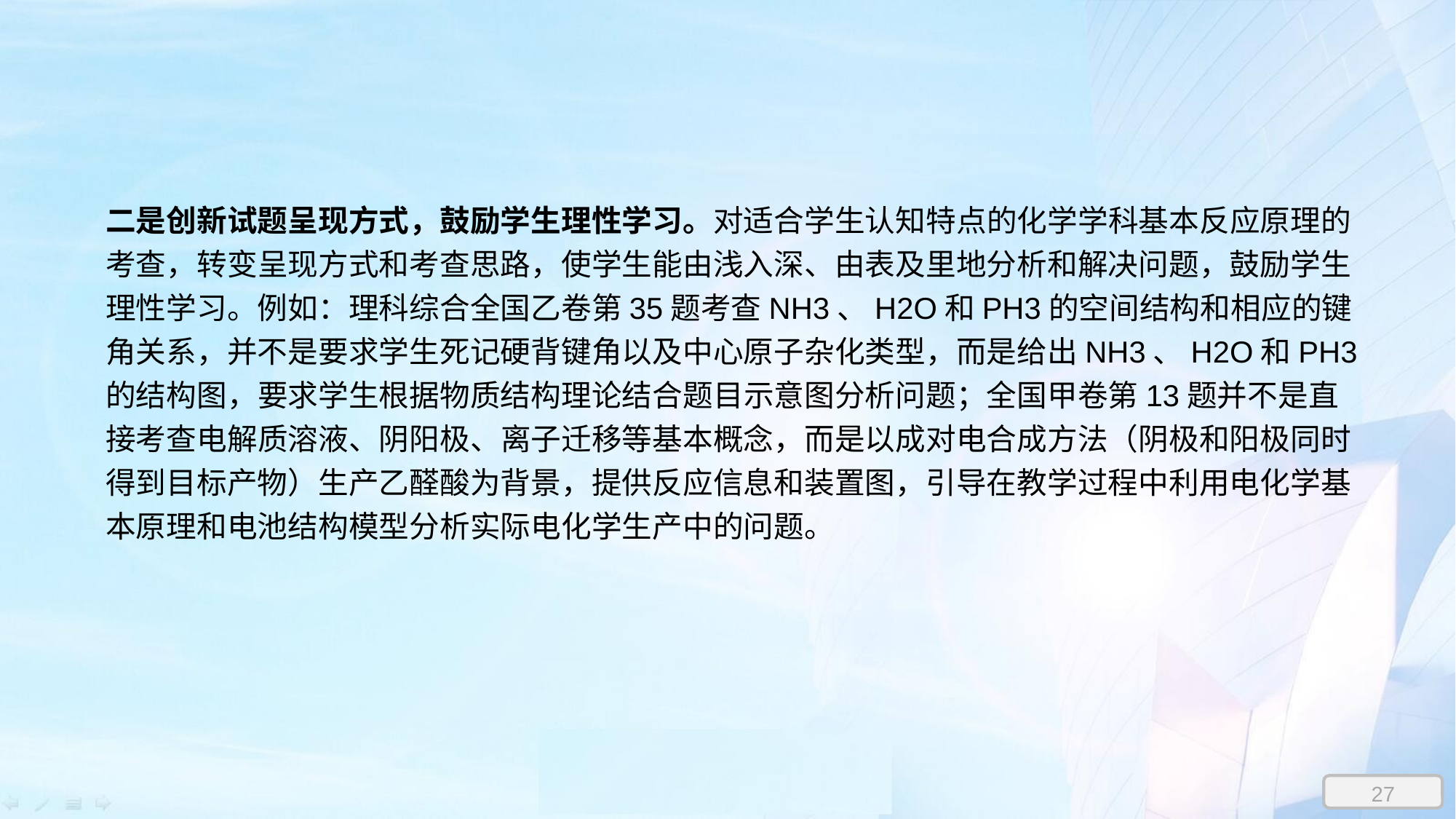

二是创新试题呈现方式，鼓励学生理性学习。对适合学生认知特点的化学学科基本反应原理的考查，转变呈现方式和考查思路，使学生能由浅入深、由表及里地分析和解决问题，鼓励学生理性学习。例如：理科综合全国乙卷第35题考查NH3、H2O和PH3的空间结构和相应的键角关系，并不是要求学生死记硬背键角以及中心原子杂化类型，而是给出NH3、H2O和PH3的结构图，要求学生根据物质结构理论结合题目示意图分析问题；全国甲卷第13题并不是直接考查电解质溶液、阴阳极、离子迁移等基本概念，而是以成对电合成方法（阴极和阳极同时得到目标产物）生产乙醛酸为背景，提供反应信息和装置图，引导在教学过程中利用电化学基本原理和电池结构模型分析实际电化学生产中的问题。